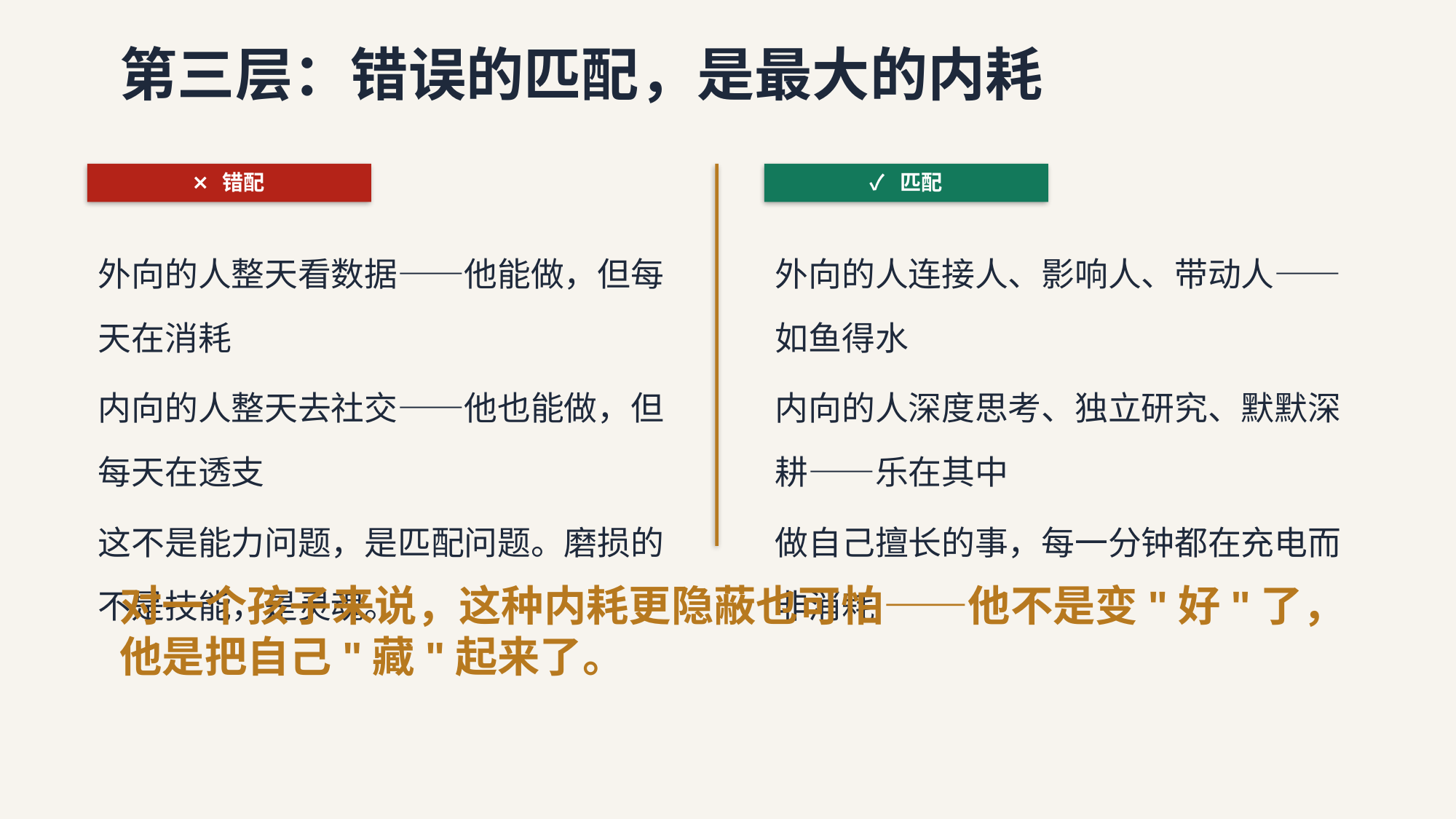

第三层：错误的匹配，是最大的内耗

❌  错配

✓  匹配
外向的人整天看数据——他能做，但每天在消耗
内向的人整天去社交——他也能做，但每天在透支
这不是能力问题，是匹配问题。磨损的不是技能，是灵魂。
外向的人连接人、影响人、带动人——如鱼得水
内向的人深度思考、独立研究、默默深耕——乐在其中
做自己擅长的事，每一分钟都在充电而非消耗
对一个孩子来说，这种内耗更隐蔽也可怕——他不是变"好"了，他是把自己"藏"起来了。